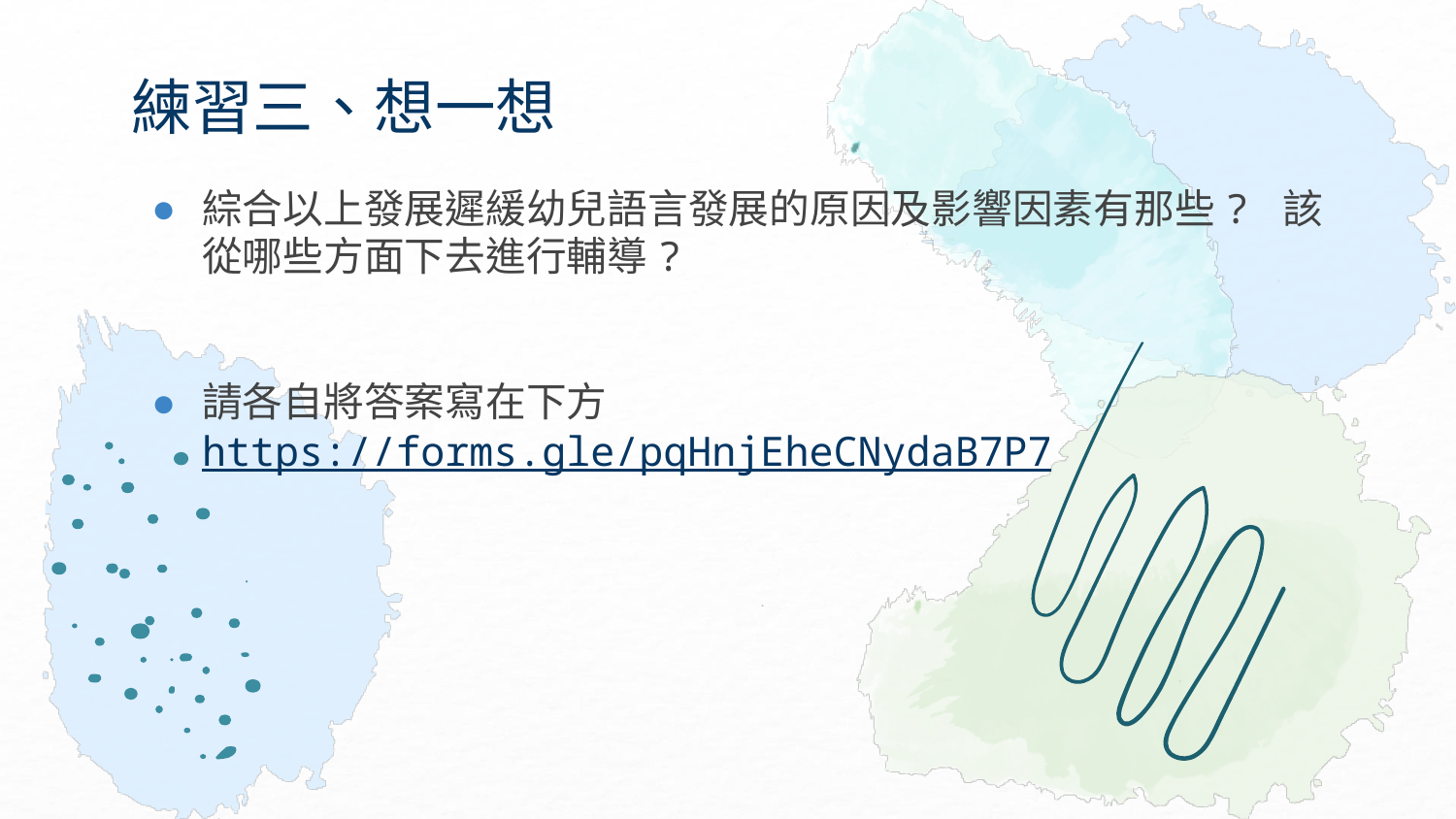

# 練習三、想一想
綜合以上發展遲緩幼兒語言發展的原因及影響因素有那些? 該從哪些方面下去進行輔導?

請各自將答案寫在下方 https://forms.gle/pqHnjEheCNydaB7P7